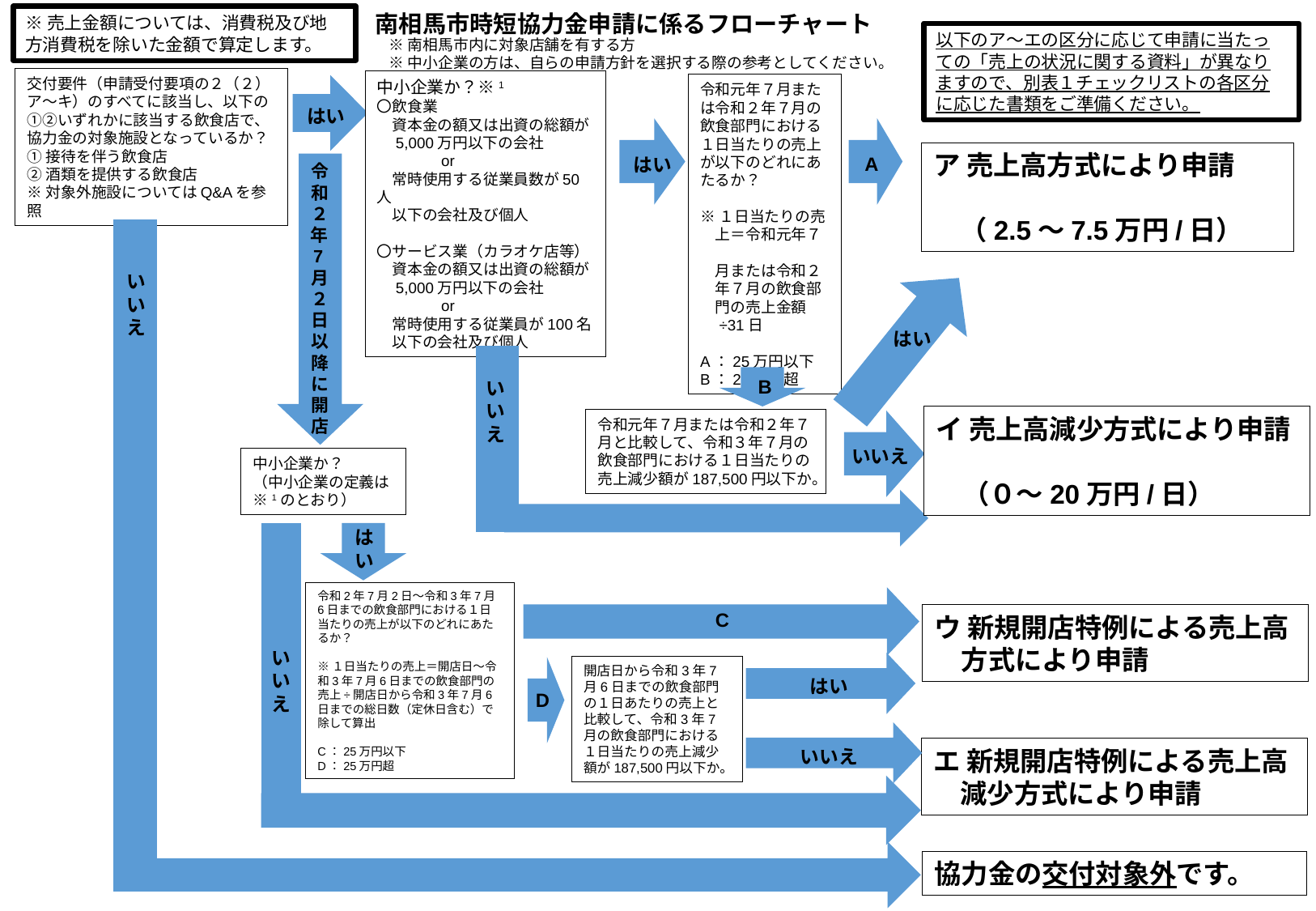

南相馬市時短協力金申請に係るフローチャート
※売上金額については、消費税及び地方消費税を除いた金額で算定します。
以下のア～エの区分に応じて申請に当たっての「売上の状況に関する資料」が異なりますので、別表１チェックリストの各区分に応じた書類をご準備ください。
※南相馬市内に対象店舗を有する方
※中小企業の方は、自らの申請方針を選択する際の参考としてください。
交付要件（申請受付要項の２（２）ア～キ）のすべてに該当し、以下の①②いずれかに該当する飲食店で、協力金の対象施設となっているか？
①接待を伴う飲食店
②酒類を提供する飲食店
※対象外施設についてはQ&Aを参照
中小企業か？※1
〇飲食業
　資本金の額又は出資の総額が
　5,000万円以下の会社
　　　　or
　常時使用する従業員数が50人
　以下の会社及び個人

〇サービス業（カラオケ店等）
　資本金の額又は出資の総額が
　5,000万円以下の会社
　　　　or
　常時使用する従業員が100名
　以下の会社及び個人
令和元年７月または令和２年７月の飲食部門における１日当たりの売上が以下のどれにあたるか？

※１日当たりの売
　上＝令和元年７
　月または令和２
　年７月の飲食部
　門の売上金額
　÷31日

A：25万円以下
B：25万円超

はい

ア 売上高方式により申請

　（2.5～7.5万円/日）
A
はい
令和２年7月２日以降に開店

いいえ

はい

B
いいえ
イ 売上高減少方式により申請

　（０～20万円/日）
令和元年７月または令和２年７月と比較して、令和３年７月の飲食部門における１日当たりの売上減少額が187,500円以下か。

いいえ
中小企業か？
（中小企業の定義は※1のとおり）

はい

令和2年7月2日～令和3年7月6日までの飲食部門における１日当たりの売上が以下のどれにあたるか？

※１日当たりの売上＝開店日～令和3年7月6日までの飲食部門の売上÷開店日から令和3年7月6日までの総日数（定休日含む）で除して算出

C：25万円以下
D：25万円超

C
ウ 新規開店特例による売上高
　方式により申請
いいえ

開店日から令和3年7月6日までの飲食部門の１日あたりの売上と比較して、令和3年7月の飲食部門における１日当たりの売上減少額が187,500円以下か。

はい
D

エ 新規開店特例による売上高
　減少方式により申請
いいえ

協力金の交付対象外です。